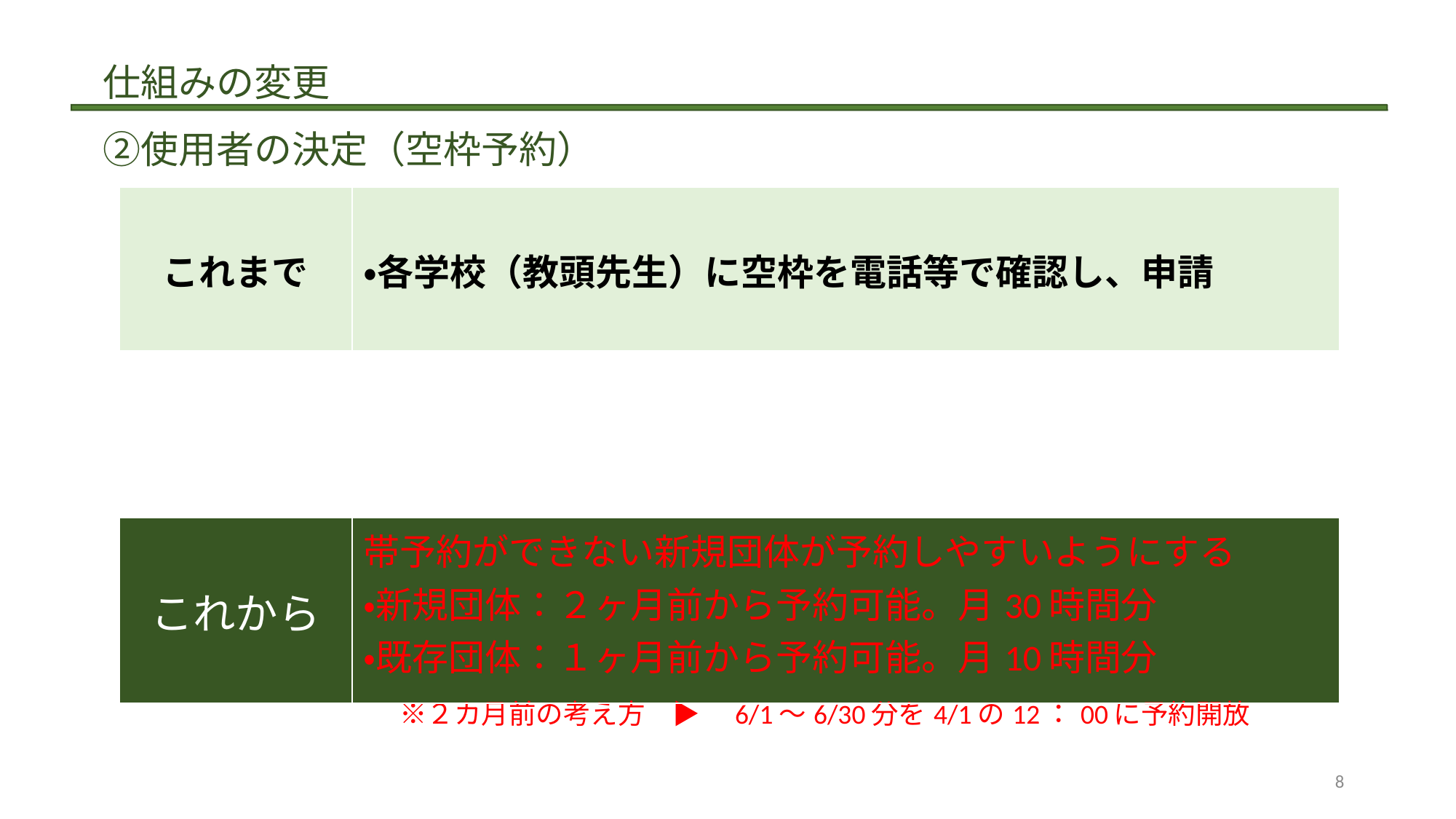

仕組みの変更

　②使用者の決定（空枠予約）

| これまで | ・各学校（教頭先生）に空枠を電話等で確認し、申請 |
| --- | --- |
|  |  |
| これから | 帯予約ができない新規団体が予約しやすいようにする ・新規団体：２ヶ月前から予約可能。月30時間分 ・既存団体：１ヶ月前から予約可能。月10時間分 　※２カ月前の考え方　▶　6/1～6/30分を4/1の12：00に予約開放 |
8